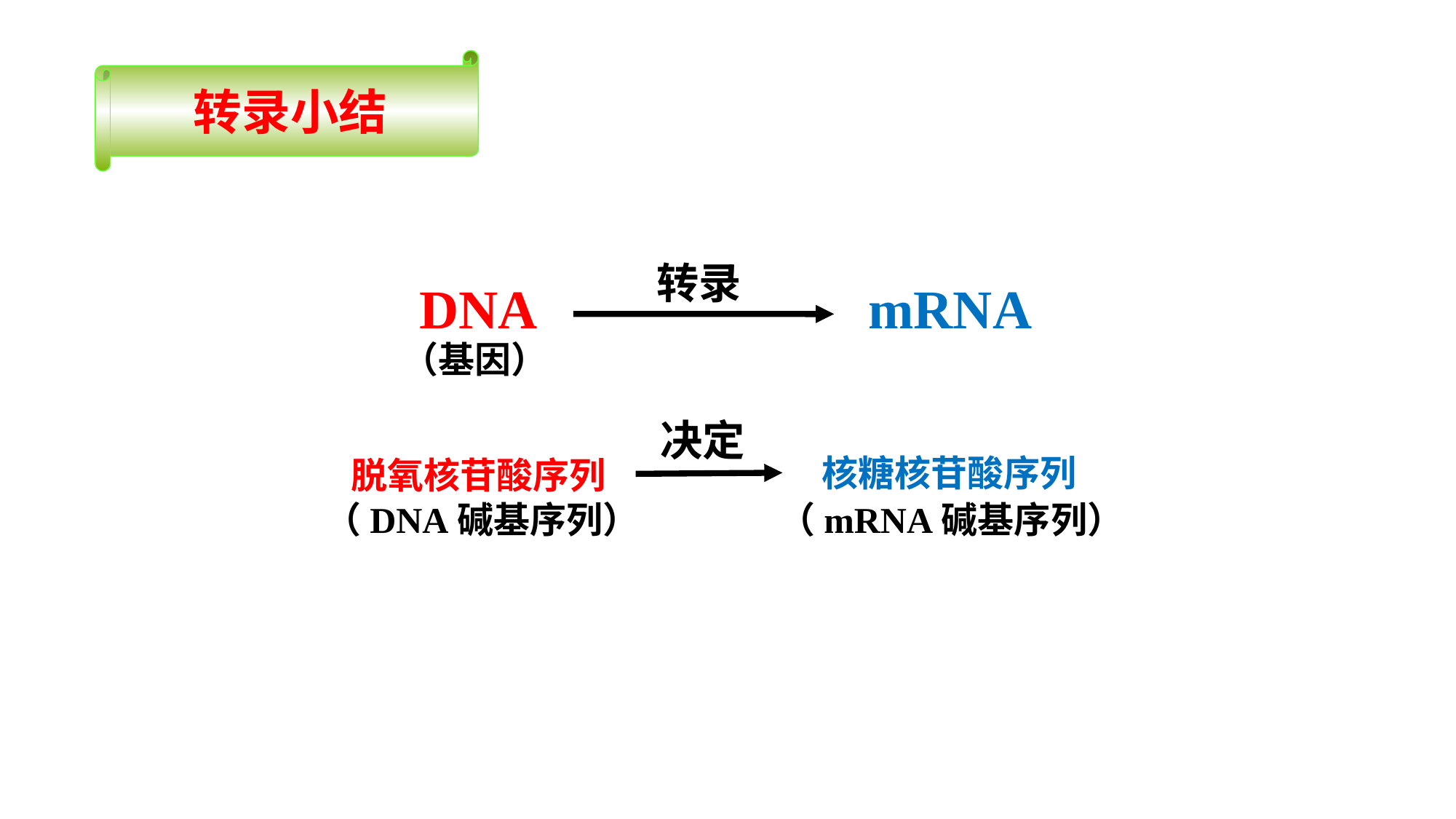

转录小结

转录
mRNA
DNA
（基因）

决定
核糖核苷酸序列
脱氧核苷酸序列
（mRNA碱基序列）
（DNA碱基序列）